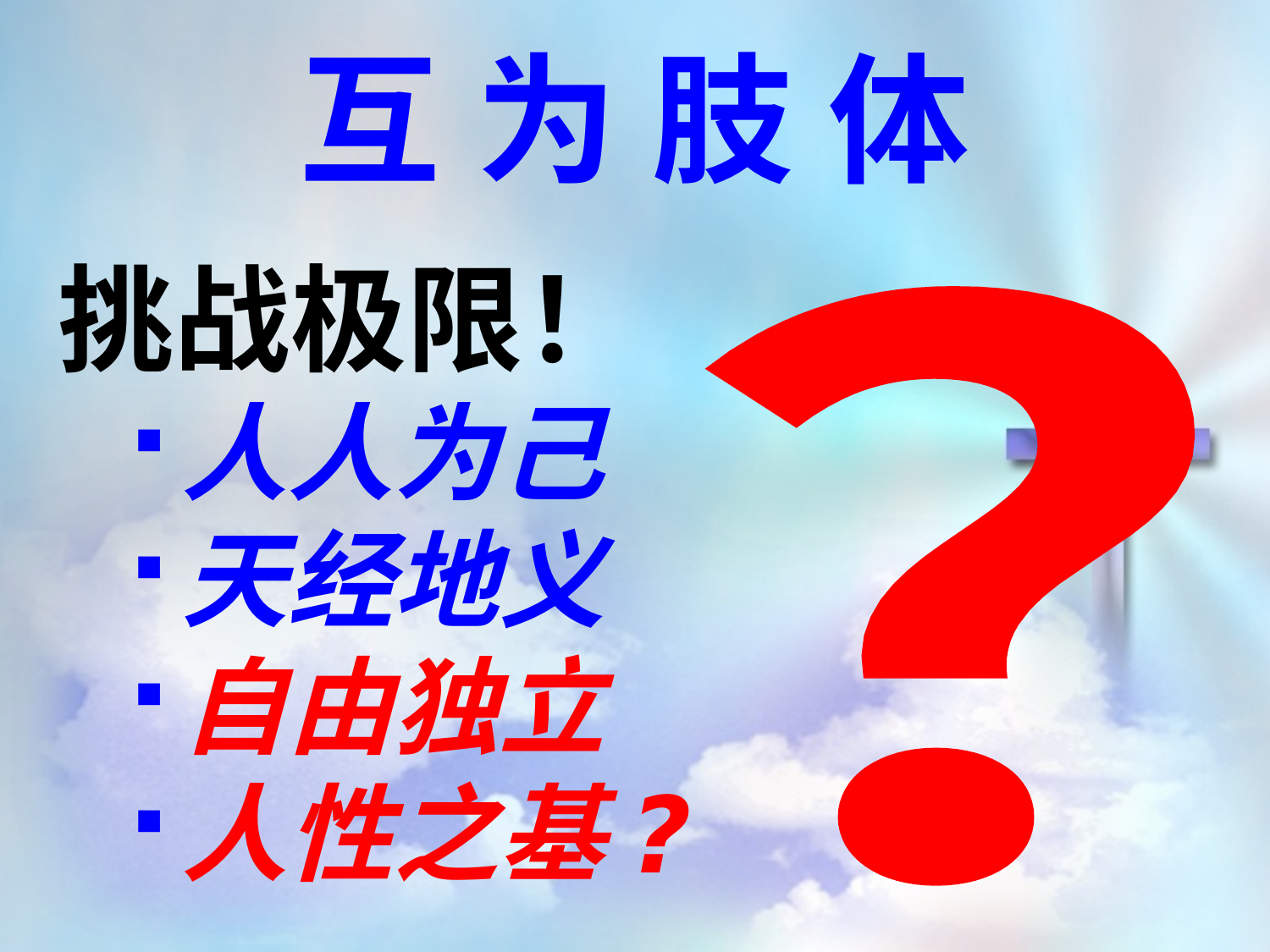

互为肢体
挑战极限！
人人为己
天经地义
自由独立
人性之基?
？